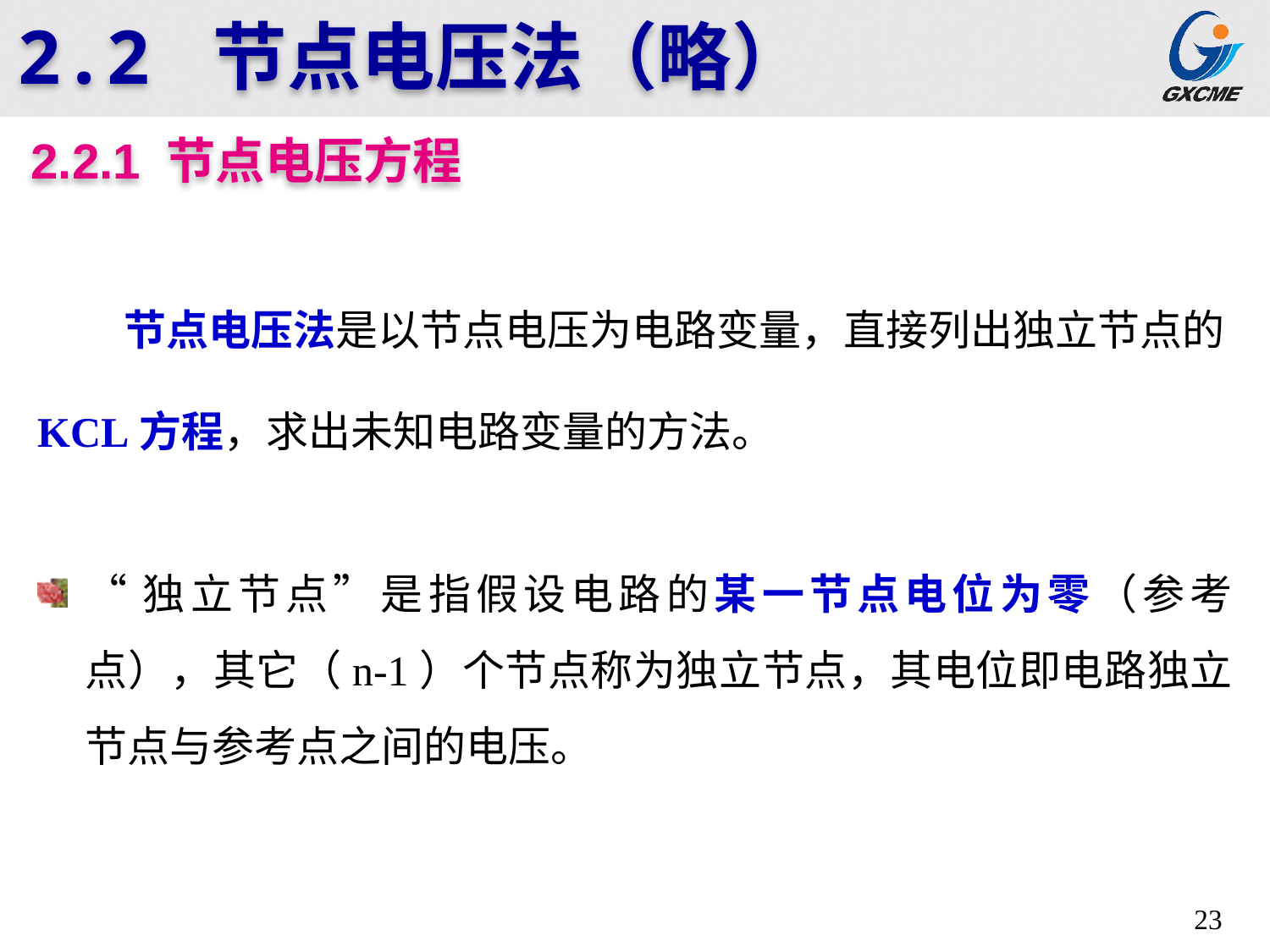

2.2 节点电压法（略）
2.2.1 节点电压方程
        节点电压法是以节点电压为电路变量，直接列出独立节点的KCL方程，求出未知电路变量的方法。

“独立节点”是指假设电路的某一节点电位为零（参考点），其它（n-1）个节点称为独立节点，其电位即电路独立节点与参考点之间的电压。
23